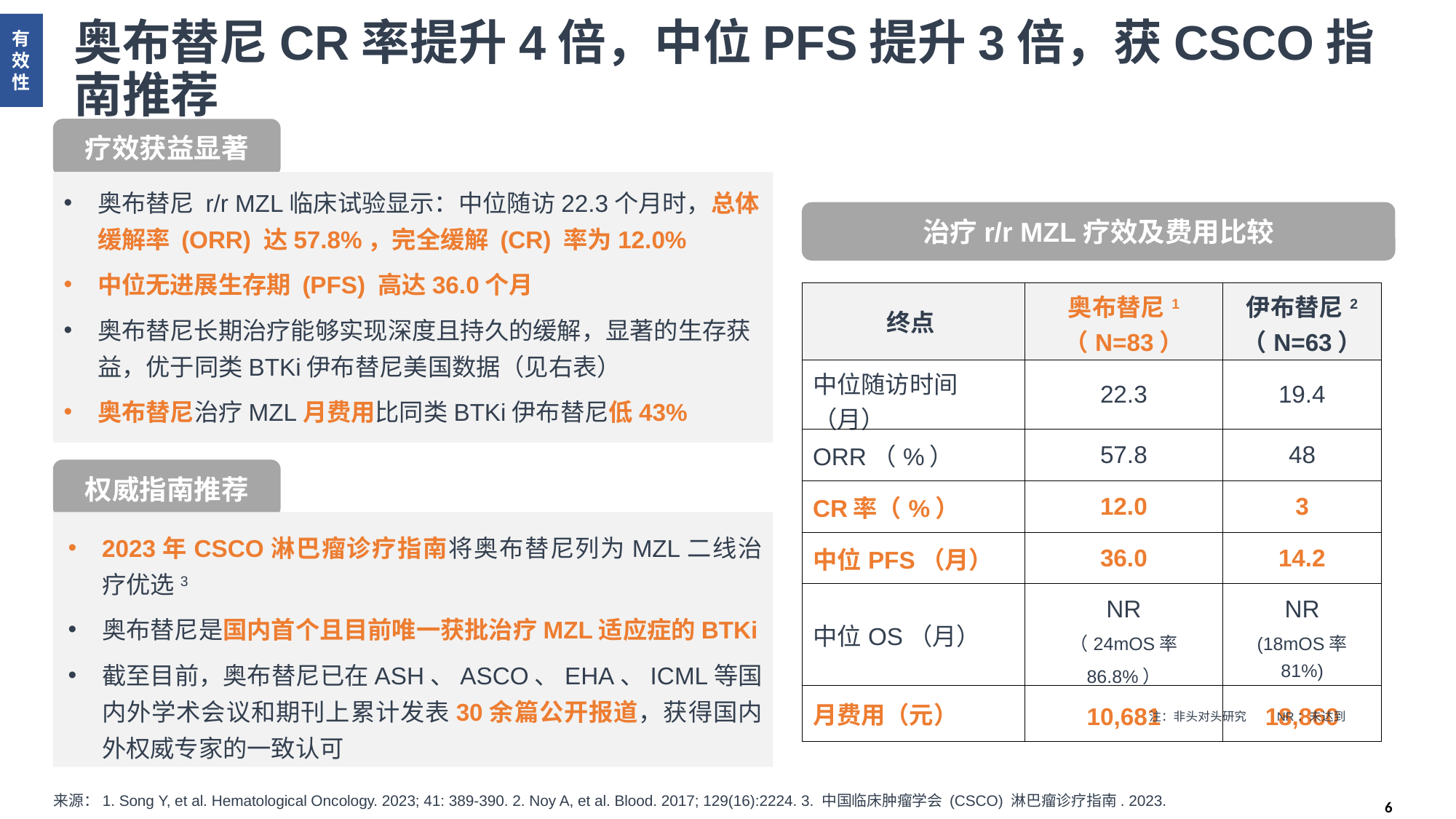

有效性

# 奥布替尼CR率提升4倍，中位PFS提升3倍，获CSCO指南推荐
疗效获益显著

奥布替尼 r/r MZL临床试验显示：中位随访22.3个月时，总体缓解率 (ORR) 达57.8%，完全缓解 (CR) 率为12.0%
中位无进展生存期 (PFS) 高达36.0个月
奥布替尼长期治疗能够实现深度且持久的缓解，显著的生存获益，优于同类BTKi伊布替尼美国数据（见右表）
奥布替尼治疗MZL月费用比同类BTKi伊布替尼低43%
治疗r/r MZL疗效及费用比较
| 终点 | 奥布替尼1 （N=83） | 伊布替尼2 （N=63） |
| --- | --- | --- |
| 中位随访时间（月） | 22.3 | 19.4 |
| ORR（%） | 57.8 | 48 |
| CR率（%） | 12.0 | 3 |
| 中位PFS（月） | 36.0 | 14.2 |
| 中位OS（月） | NR （24mOS率 86.8%） | NR (18mOS率 81%) |
| 月费用（元） | 10,681 | 18,860 |
权威指南推荐

2023年CSCO淋巴瘤诊疗指南将奥布替尼列为MZL二线治疗优选3
奥布替尼是国内首个且目前唯一获批治疗MZL适应症的BTKi
截至目前，奥布替尼已在ASH、ASCO、EHA、ICML等国内外学术会议和期刊上累计发表30余篇公开报道，获得国内外权威专家的一致认可
注：非头对头研究          NR：未达到
来源：1. Song Y, et al. Hematological Oncology. 2023; 41: 389-390. 2. Noy A, et al. Blood. 2017; 129(16):2224. 3. 中国临床肿瘤学会 (CSCO) 淋巴瘤诊疗指南. 2023.